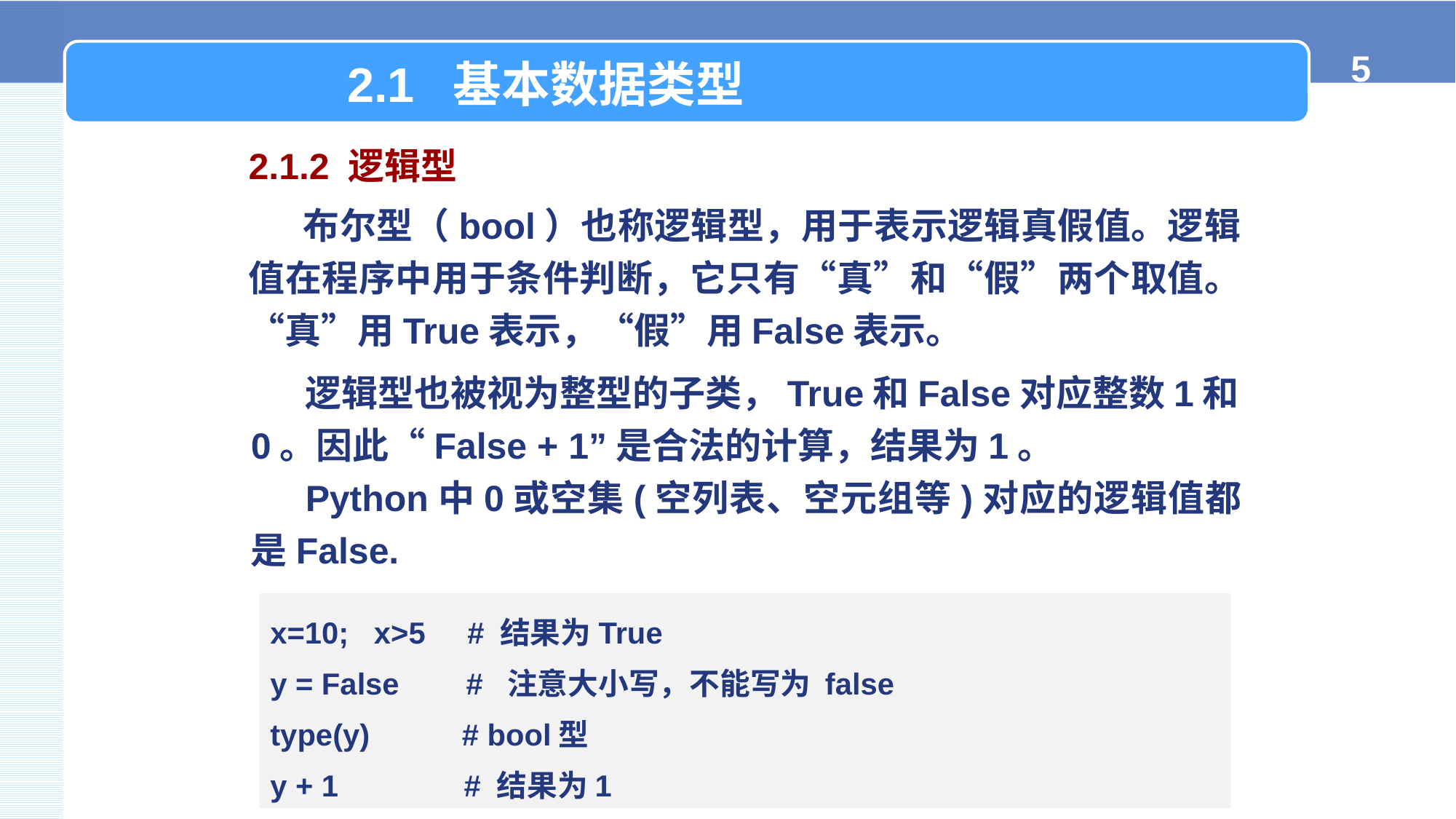

2.1  基本数据类型
2.1.2 逻辑型
布尔型（bool）也称逻辑型，用于表示逻辑真假值。逻辑值在程序中用于条件判断，它只有“真”和“假”两个取值。“真”用True表示，“假”用False表示。

逻辑型也被视为整型的子类，True和False对应整数1和0。因此“False + 1”是合法的计算，结果为1。
Python中0或空集(空列表、空元组等)对应的逻辑值都是False.
x=10;   x>5     # 结果为True
y = False        #  注意大小写，不能写为 false
type(y)           # bool型
y + 1               # 结果为1